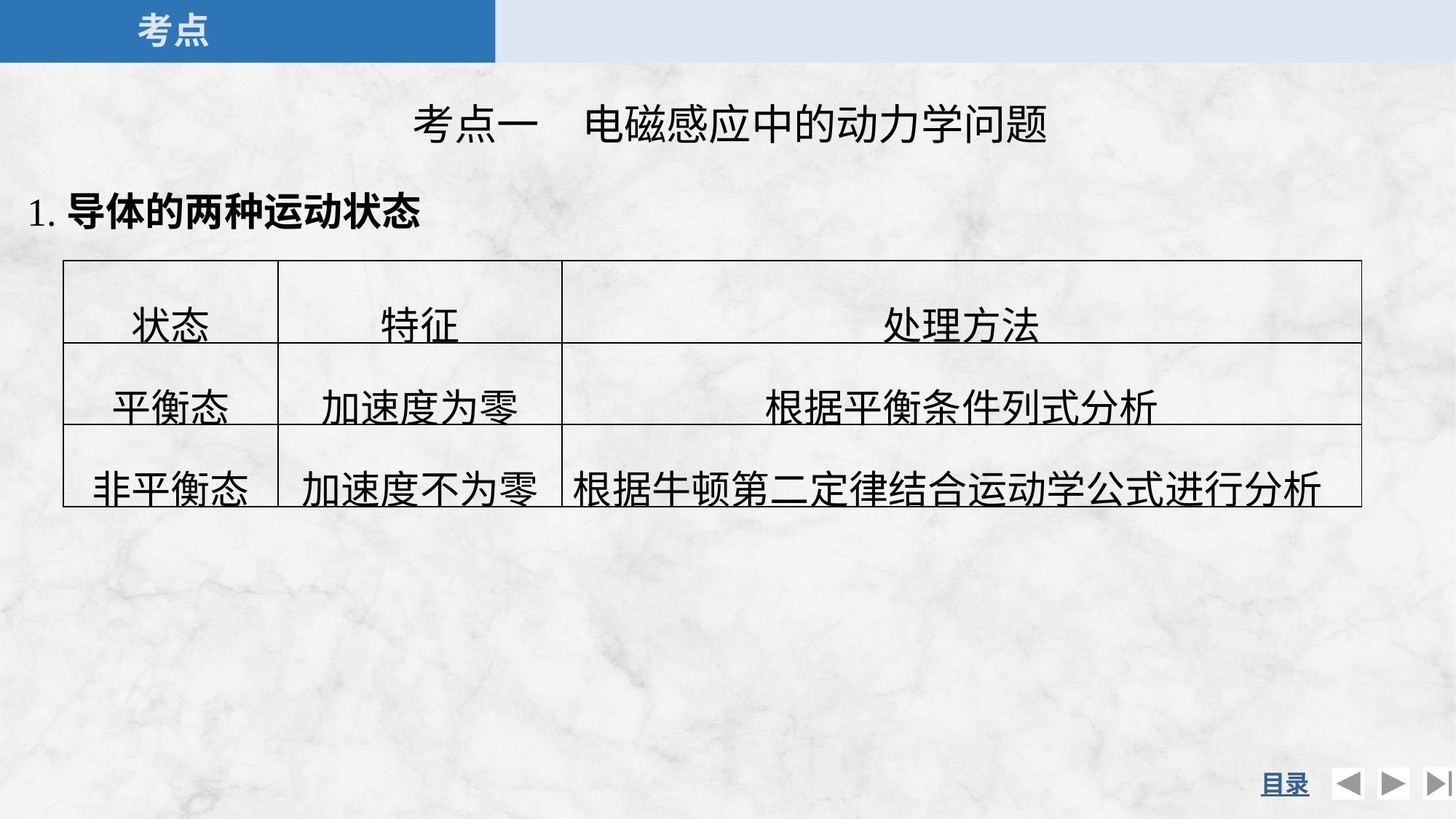

考点一　电磁感应中的动力学问题
1.导体的两种运动状态
| 状态 | 特征 | 处理方法 |
| --- | --- | --- |
| 平衡态 | 加速度为零 | 根据平衡条件列式分析 |
| 非平衡态 | 加速度不为零 | 根据牛顿第二定律结合运动学公式进行分析 |